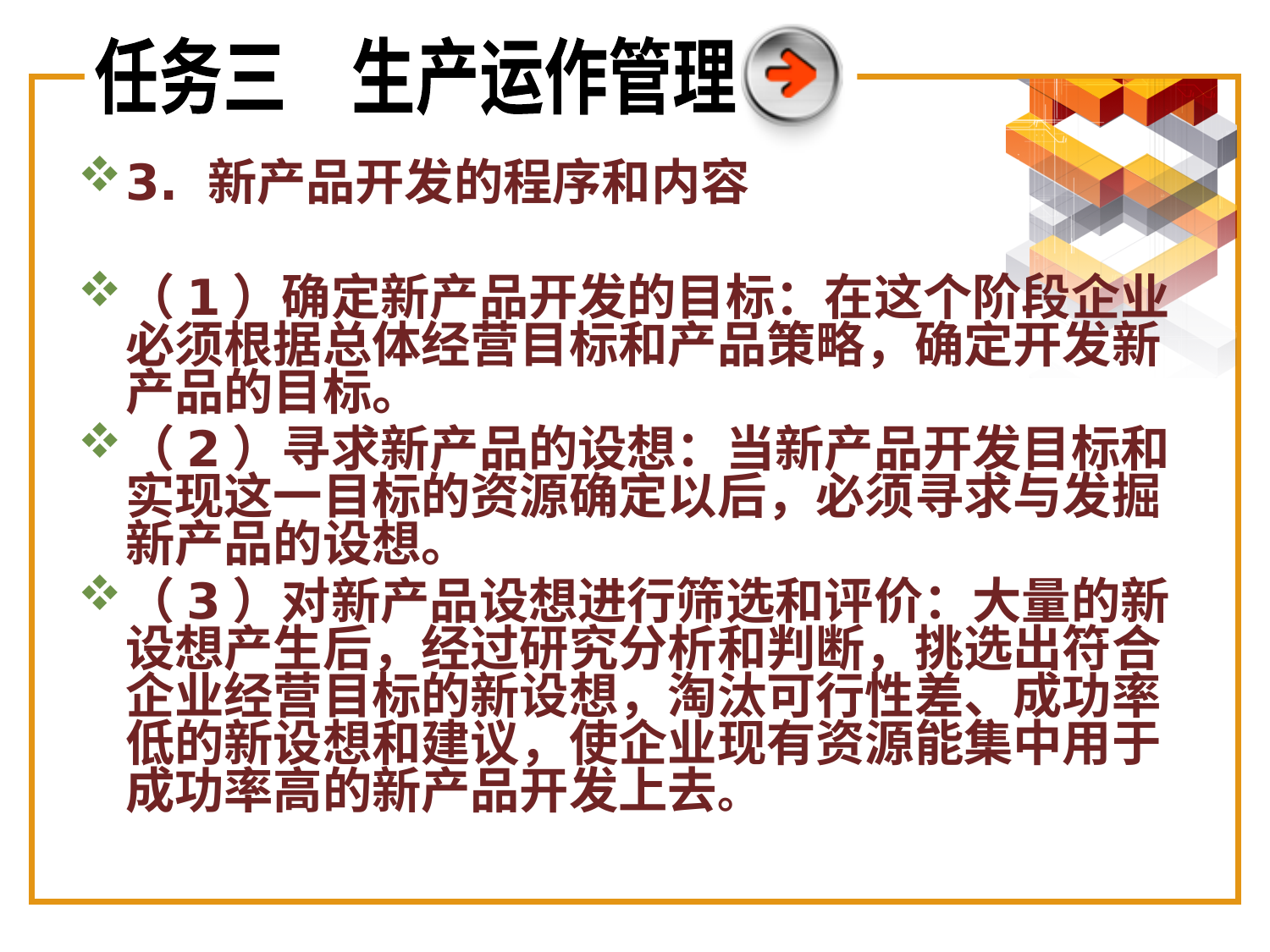

任务三　生产运作管理
3. 新产品开发的程序和内容

（1）确定新产品开发的目标：在这个阶段企业必须根据总体经营目标和产品策略，确定开发新产品的目标。
（2）寻求新产品的设想：当新产品开发目标和实现这一目标的资源确定以后，必须寻求与发掘新产品的设想。
（3）对新产品设想进行筛选和评价：大量的新设想产生后，经过研究分析和判断，挑选出符合企业经营目标的新设想，淘汰可行性差、成功率低的新设想和建议，使企业现有资源能集中用于成功率高的新产品开发上去。